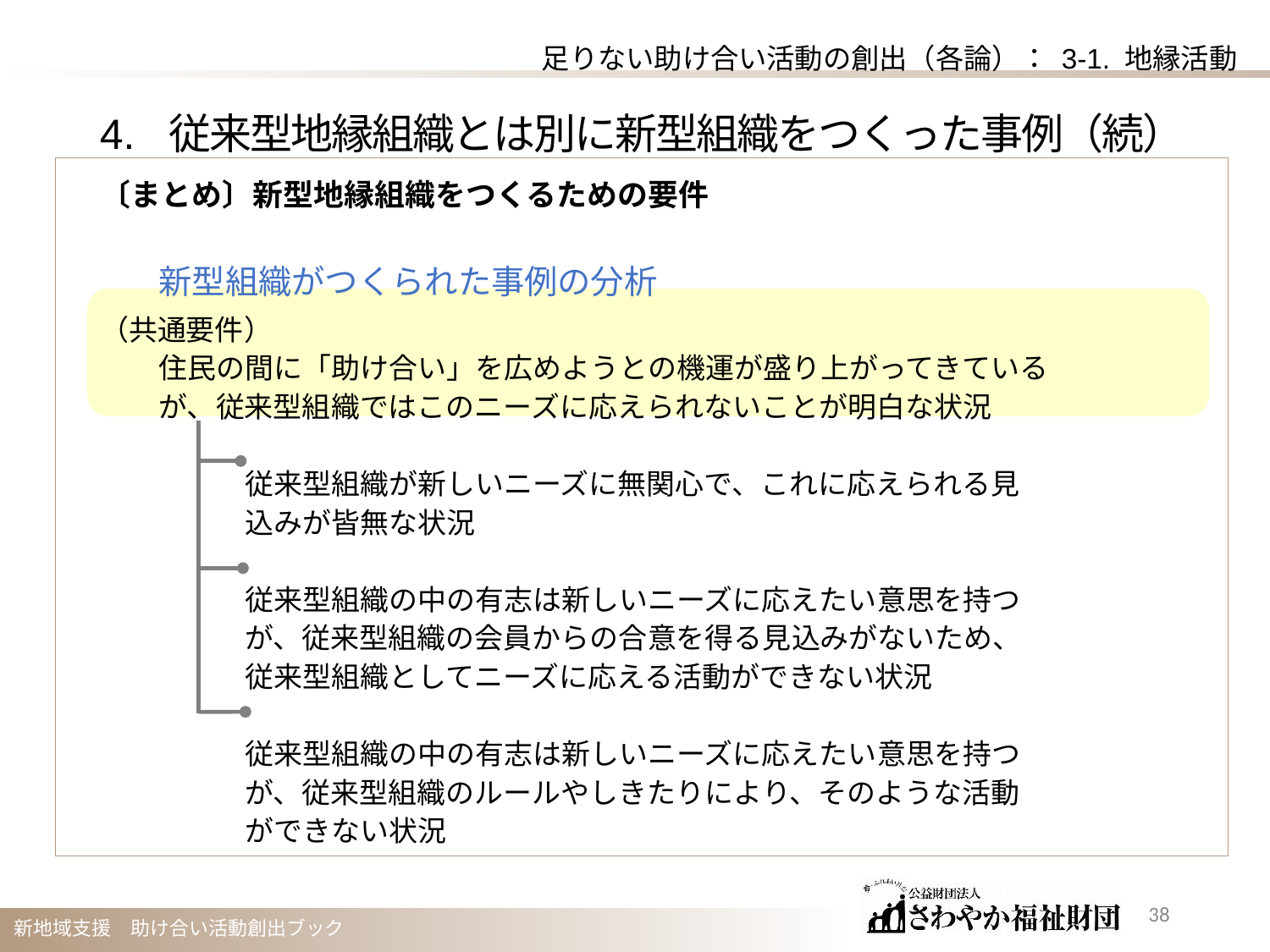

足りない助け合い活動の創出（各論）： 3-1. 地縁活動
4.  従来型地縁組織とは別に新型組織をつくった事例（続）

〔まとめ〕新型地縁組織をつくるための要件
新型組織がつくられた事例の分析
（共通要件）
住民の間に「助け合い」を広めようとの機運が盛り上がってきている
が、従来型組織ではこのニーズに応えられないことが明白な状況

　　　従来型組織が新しいニーズに無関心で、これに応えられる見
　　　込みが皆無な状況

　　　従来型組織の中の有志は新しいニーズに応えたい意思を持つ
　　　が、従来型組織の会員からの合意を得る見込みがないため、
　　　従来型組織としてニーズに応える活動ができない状況

　　　従来型組織の中の有志は新しいニーズに応えたい意思を持つ
　　　が、従来型組織のルールやしきたりにより、そのような活動
　　　ができない状況

38